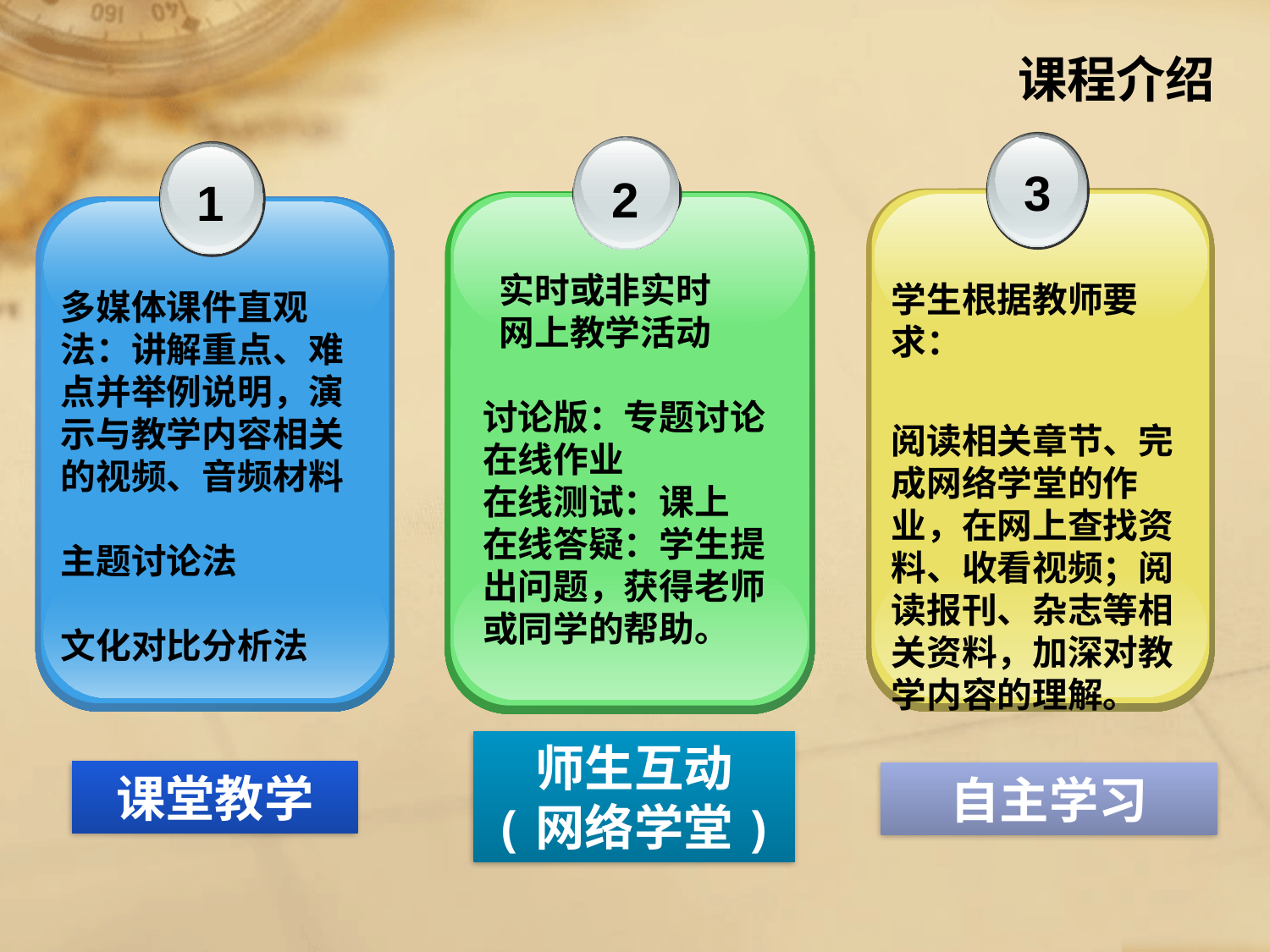

# 课程介绍

3

学生根据教师要求：

阅读相关章节、完成网络学堂的作业，在网上查找资料、收看视频；阅读报刊、杂志等相关资料，加深对教学内容的理解。

2

 实时或非实时
 网上教学活动

讨论版：专题讨论
在线作业
在线测试：课上
在线答疑：学生提出问题，获得老师或同学的帮助。

1

多媒体课件直观法：讲解重点、难点并举例说明，演示与教学内容相关的视频、音频材料

主题讨论法

文化对比分析法

师生互动
(网络学堂)
课堂教学
自主学习